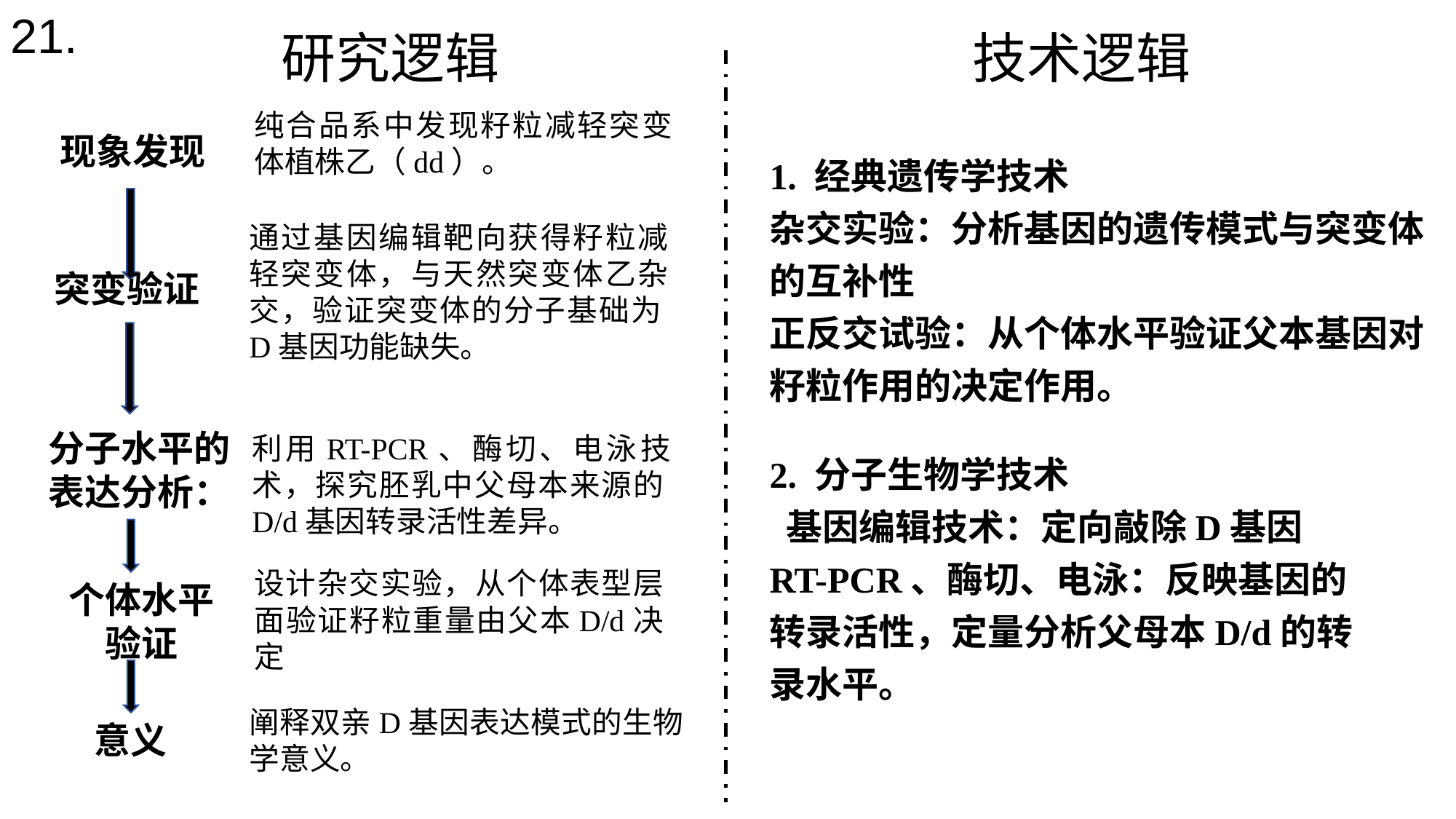

21.
研究逻辑
技术逻辑
纯合品系中发现籽粒减轻突变体植株乙（dd）。
现象发现
1. 经典遗传学技术
杂交实验：分析基因的遗传模式与突变体的互补性
正反交试验：从个体水平验证父本基因对籽粒作用的决定作用。

通过基因编辑靶向获得籽粒减轻突变体，与天然突变体乙杂交，验证突变体的分子基础为D基因功能缺失。
突变验证

分子水平的表达分析：
利用RT-PCR、酶切、电泳技术，探究胚乳中父母本来源的D/d基因转录活性差异。
2. 分子生物学技术
 基因编辑技术：定向敲除D基因
RT-PCR、酶切、电泳：反映基因的转录活性，定量分析父母本D/d的转录水平。

设计杂交实验，从个体表型层面验证籽粒重量由父本D/d决定
个体水平验证

阐释双亲D基因表达模式的生物学意义。
意义